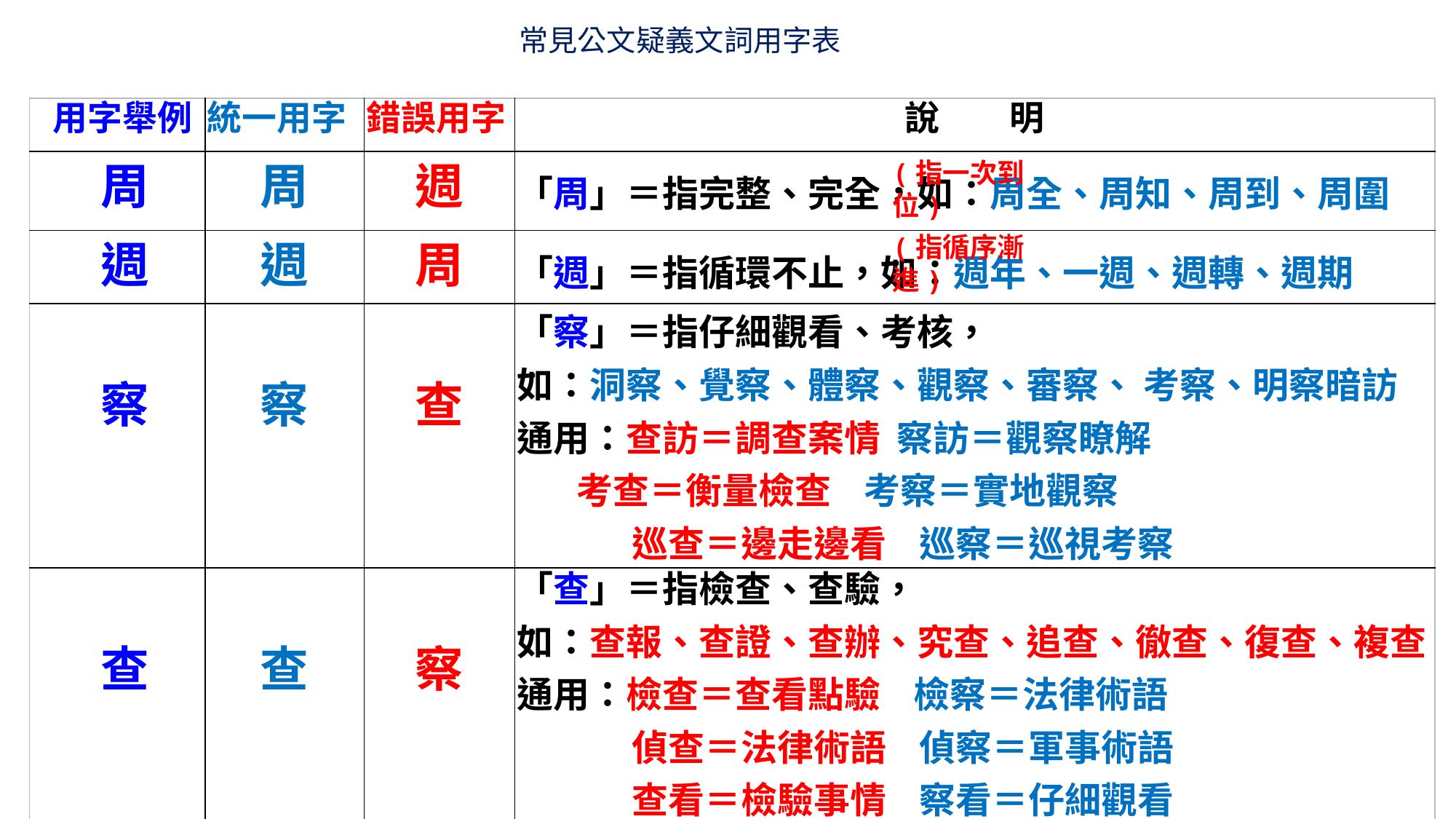

# 常見公文疑義文詞用字表
| 用字舉例 | 統一用字 | 錯誤用字 | 說　　明 |
| --- | --- | --- | --- |
| 周 | 周 | 週 | 「周」＝指完整、完全，如：周全、周知、周到、周圍 |
| 週 | 週 | 周 | 「週」＝指循環不止，如：週年、一週、週轉、週期 |
| 察 | 察 | 查 | 「察」＝指仔細觀看、考核， 如：洞察、覺察、體察、觀察、審察、 考察、明察暗訪 通用：查訪＝調查案情 察訪＝觀察瞭解 考查＝衡量檢查 考察＝實地觀察 巡查＝邊走邊看 巡察＝巡視考察 |
| 查 | 查 | 察 | 「查」＝指檢查、查驗， 如：查報、查證、查辦、究查、追查、徹查、復查、複查 通用：檢查＝查看點驗 檢察＝法律術語 偵查＝法律術語 偵察＝軍事術語 查看＝檢驗事情 察看＝仔細觀看 |
(指一次到位)
(指循序漸進)